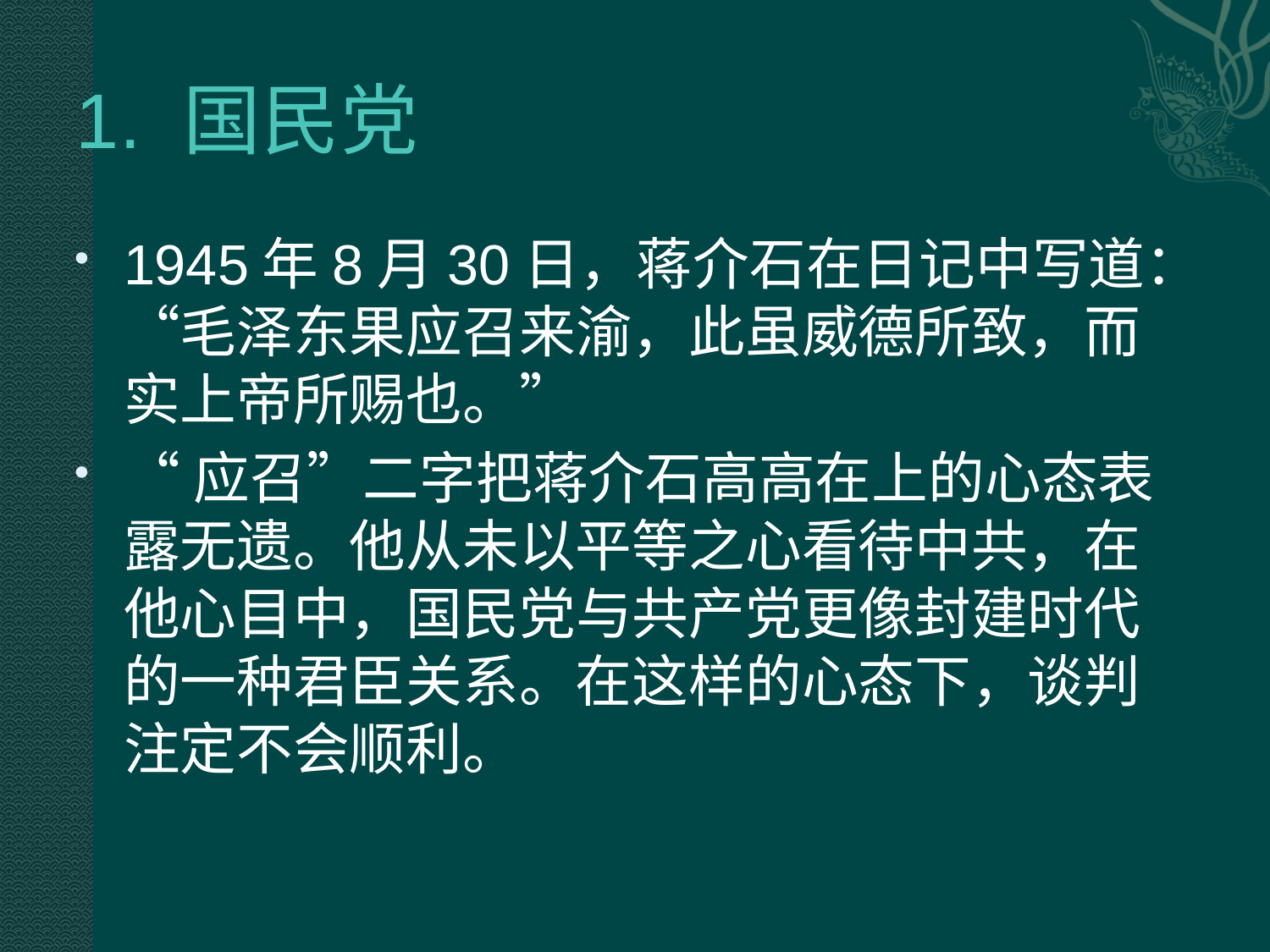

# 1. 国民党
1945年8月30日，蒋介石在日记中写道：“毛泽东果应召来渝，此虽威德所致，而实上帝所赐也。”
“应召”二字把蒋介石高高在上的心态表露无遗。他从未以平等之心看待中共，在他心目中，国民党与共产党更像封建时代的一种君臣关系。在这样的心态下，谈判注定不会顺利。